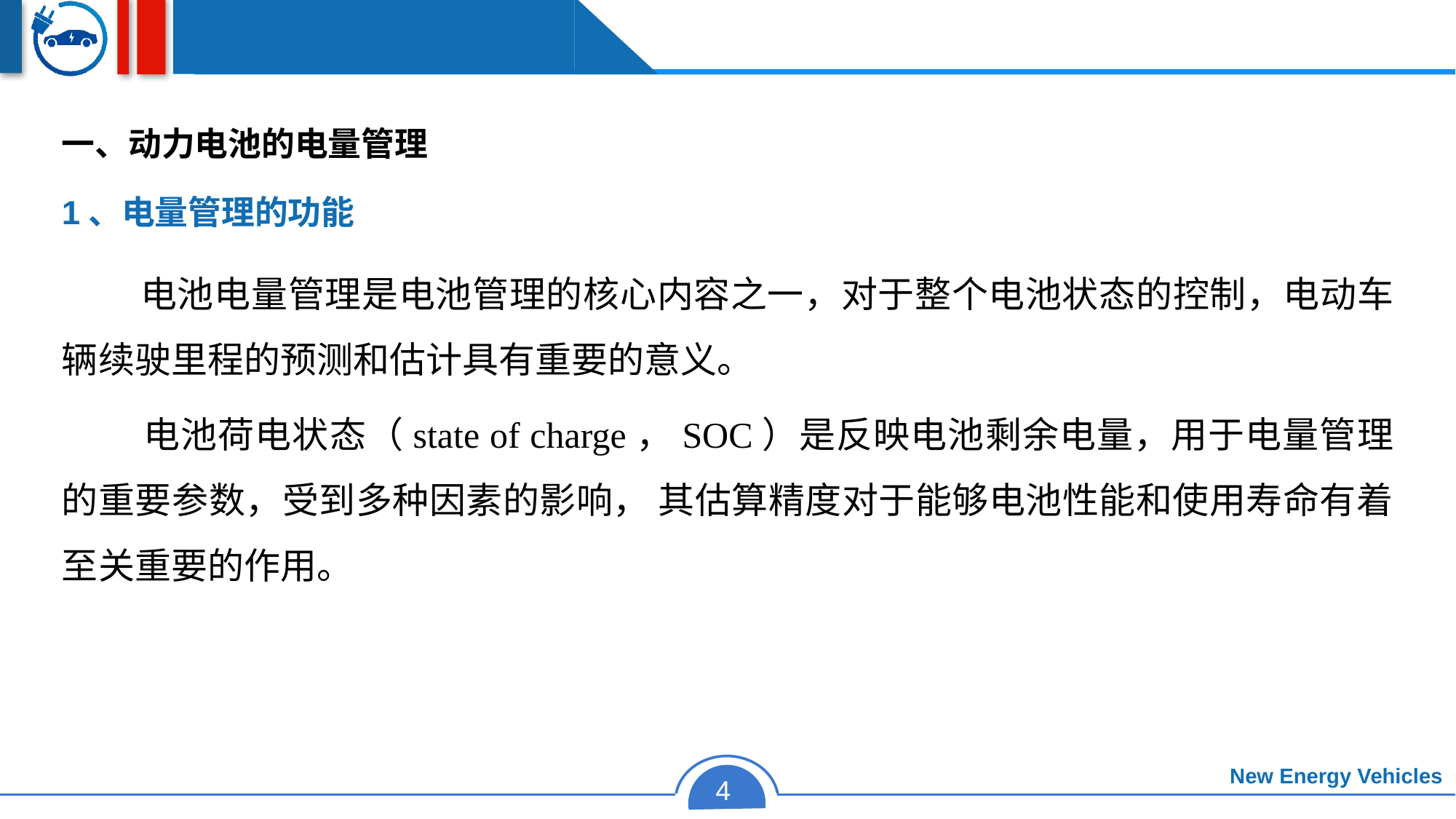

一、动力电池的电量管理
1、电量管理的功能
        电池电量管理是电池管理的核心内容之一，对于整个电池状态的控制，电动车辆续驶里程的预测和估计具有重要的意义。
        电池荷电状态（state of charge，SOC）是反映电池剩余电量，用于电量管理的重要参数，受到多种因素的影响， 其估算精度对于能够电池性能和使用寿命有着至关重要的作用。